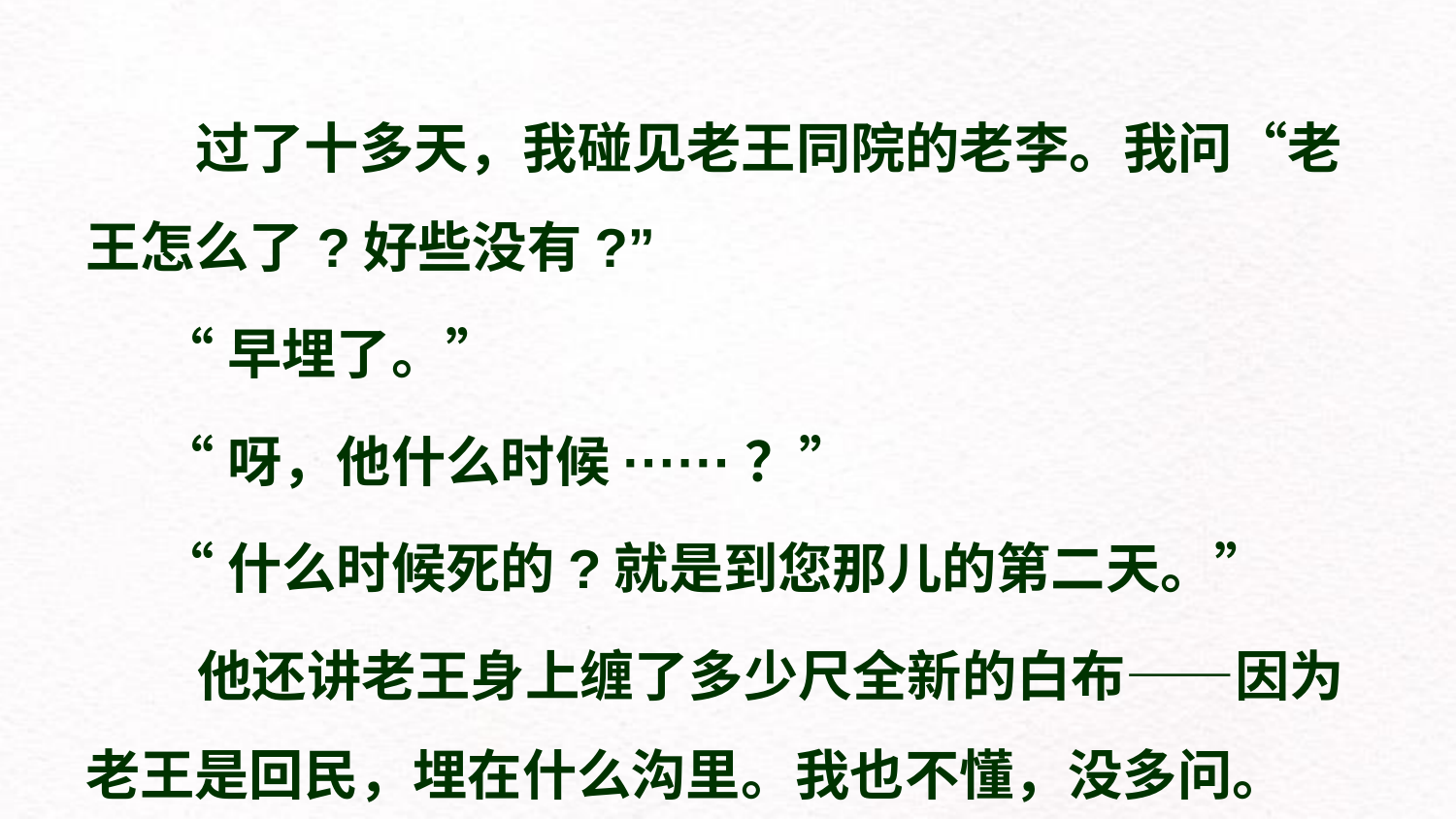

#
         过了十多天，我碰见老王同院的老李。我问“老王怎么了?好些没有?”
      “早埋了。”
      “呀，他什么时候······？”
      “什么时候死的?就是到您那儿的第二天。”
        他还讲老王身上缠了多少尺全新的白布——因为老王是回民，埋在什么沟里。我也不懂，没多问。